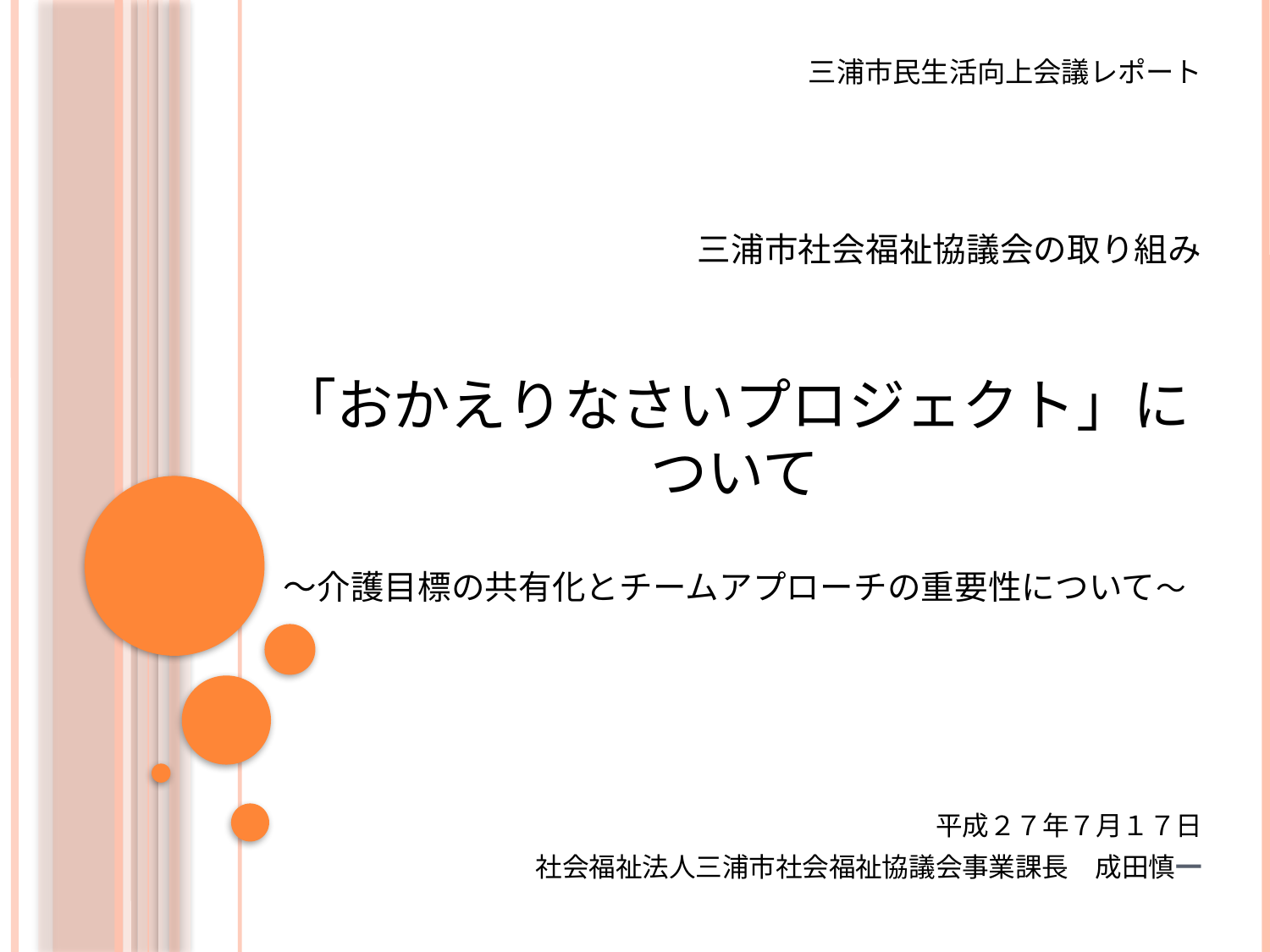

三浦市民生活向上会議レポート
三浦市社会福祉協議会の取り組み

「おかえりなさいプロジェクト」について

～介護目標の共有化とチームアプローチの重要性について～

平成２７年７月１７日
社会福祉法人三浦市社会福祉協議会事業課長　成田慎一